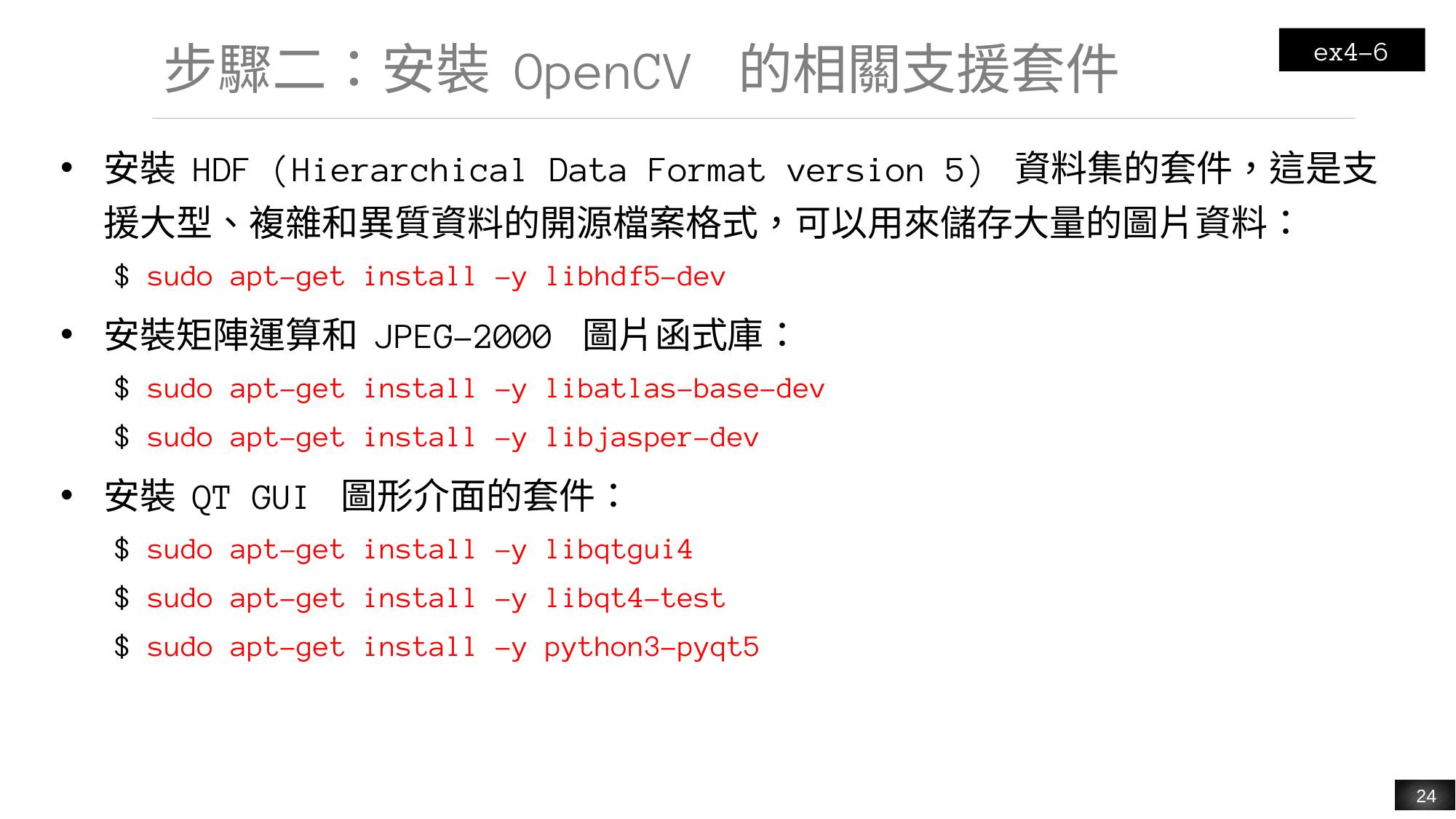

ex4-6
# 步驟二：安裝 OpenCV 的相關支援套件
安裝 HDF (Hierarchical Data Format version 5) 資料集的套件，這是支援大型、複雜和異質資料的開源檔案格式，可以用來儲存大量的圖片資料：
$ sudo apt-get install -y libhdf5-dev
安裝矩陣運算和 JPEG-2000 圖片函式庫：
$ sudo apt-get install -y libatlas-base-dev
$ sudo apt-get install -y libjasper-dev
安裝 QT GUI 圖形介面的套件：
$ sudo apt-get install -y libqtgui4
$ sudo apt-get install -y libqt4-test
$ sudo apt-get install -y python3-pyqt5